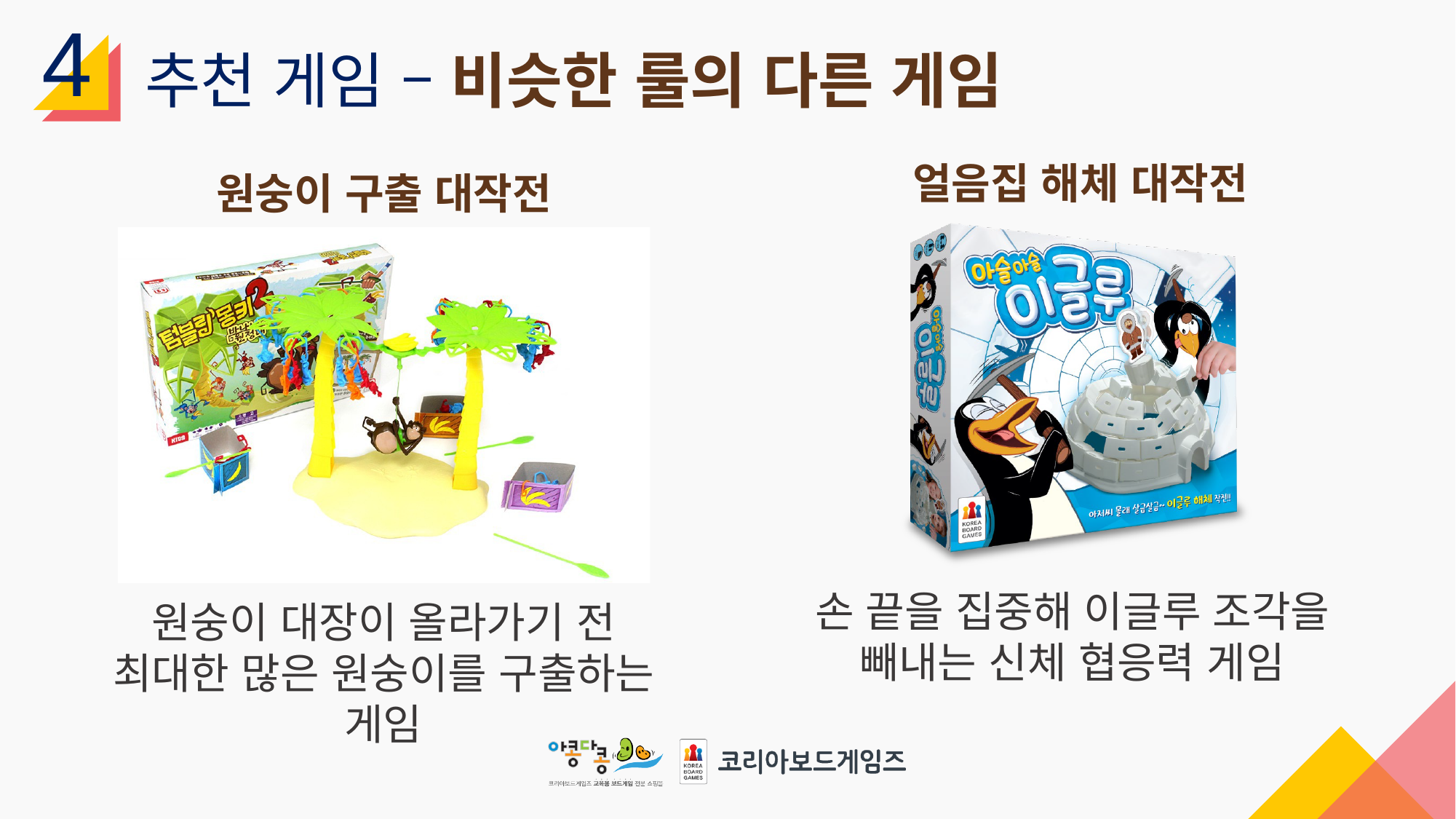

4
추천 게임 – 비슷한 룰의 다른 게임
얼음집 해체 대작전
원숭이 구출 대작전

손 끝을 집중해 이글루 조각을 빼내는 신체 협응력 게임
원숭이 대장이 올라가기 전
최대한 많은 원숭이를 구출하는 게임